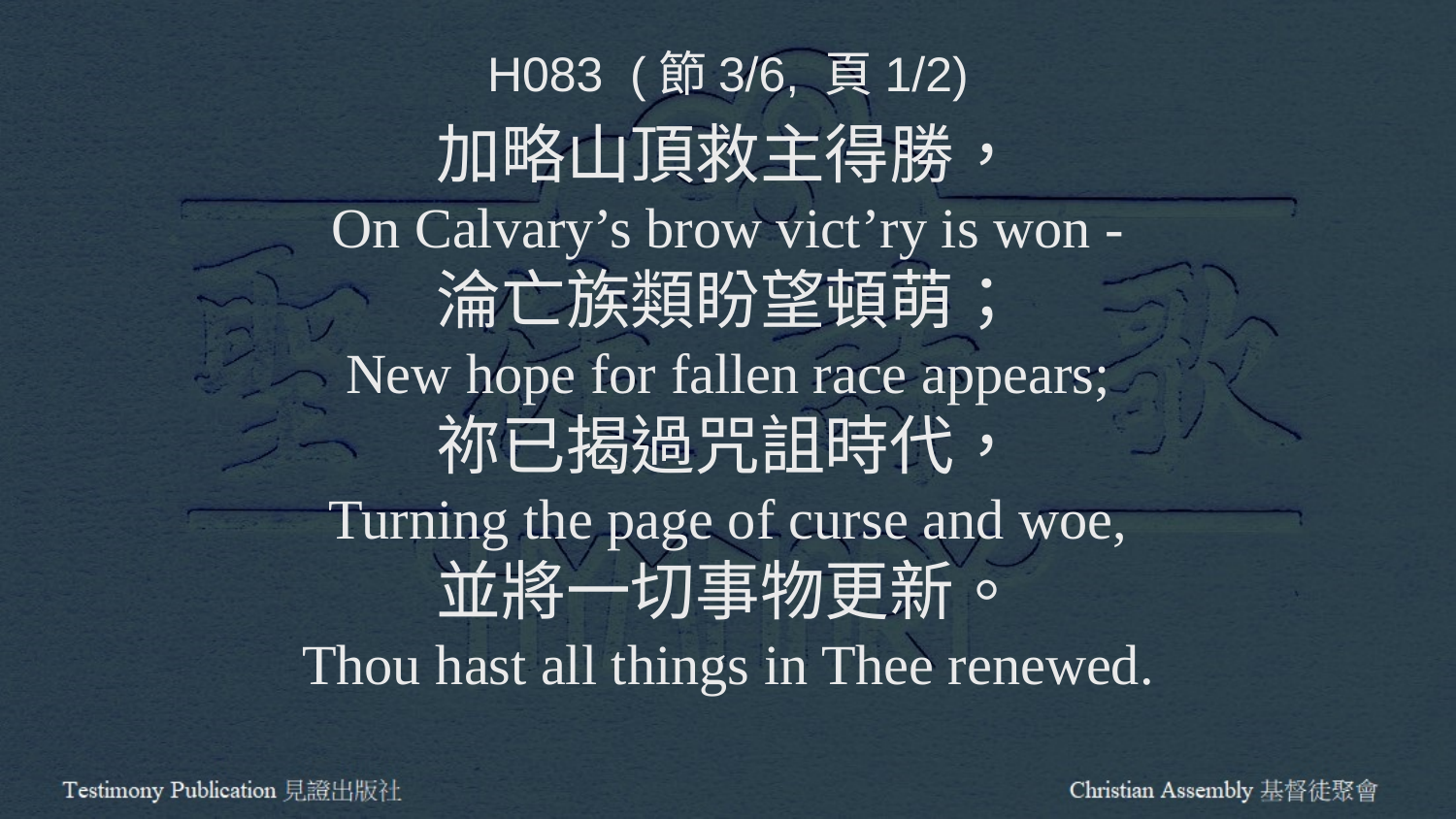

H083  (節3/6, 頁1/2)
加略山頂救主得勝，
On Calvary’s brow vict’ry is won -
淪亡族類盼望頓萌；
New hope for fallen race appears;
祢已揭過咒詛時代，
Turning the page of curse and woe,
並將一切事物更新。
Thou hast all things in Thee renewed.